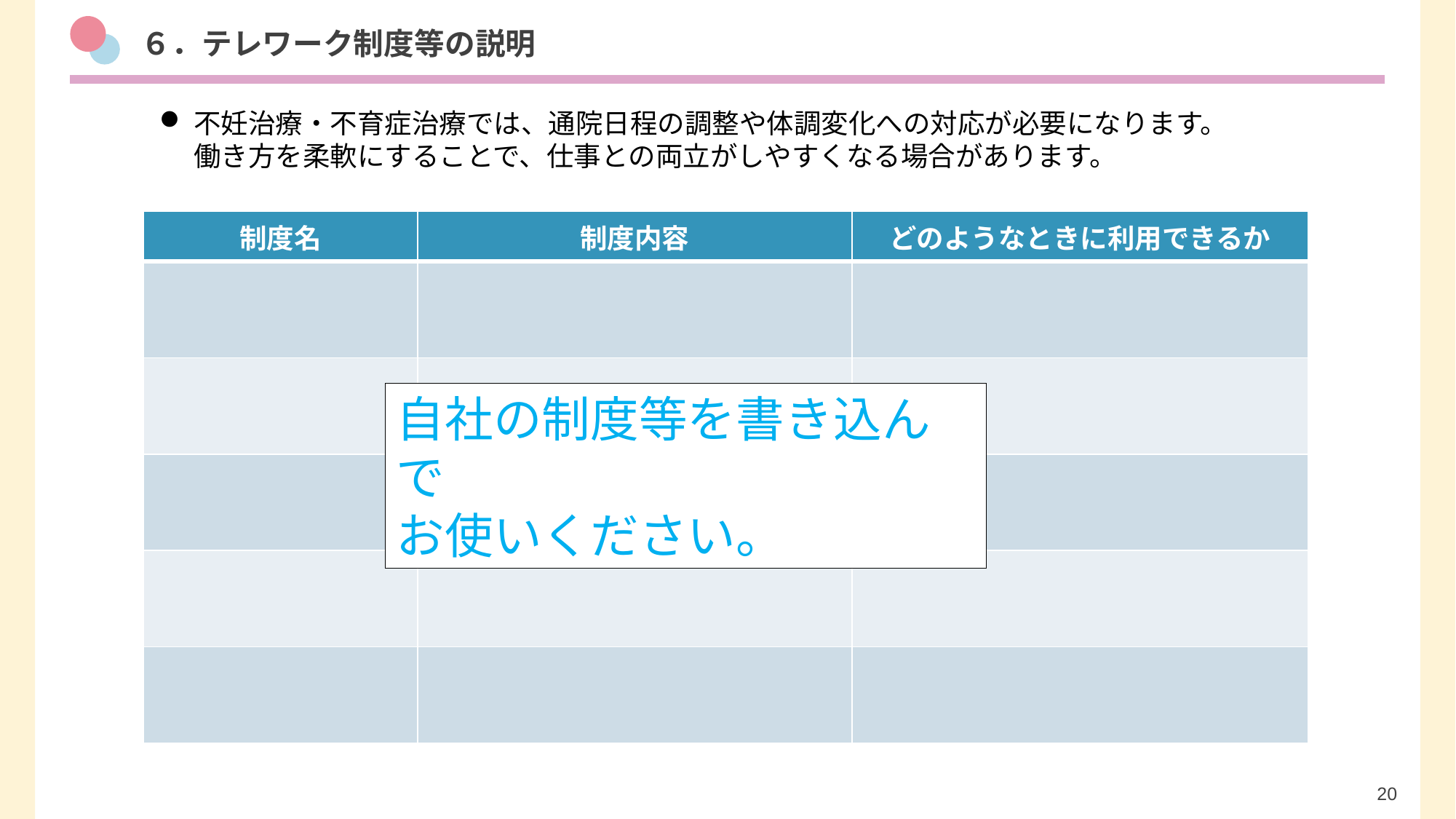

６．テレワーク制度等の説明
不妊治療・不育症治療では、通院日程の調整や体調変化への対応が必要になります。
働き方を柔軟にすることで、仕事との両立がしやすくなる場合があります。
| 制度名 | 制度内容 | どのようなときに利用できるか |
| --- | --- | --- |
|  |  |  |
|  |  |  |
|  |  |  |
|  |  |  |
|  |  |  |
自社の制度等を書き込んで
お使いください。